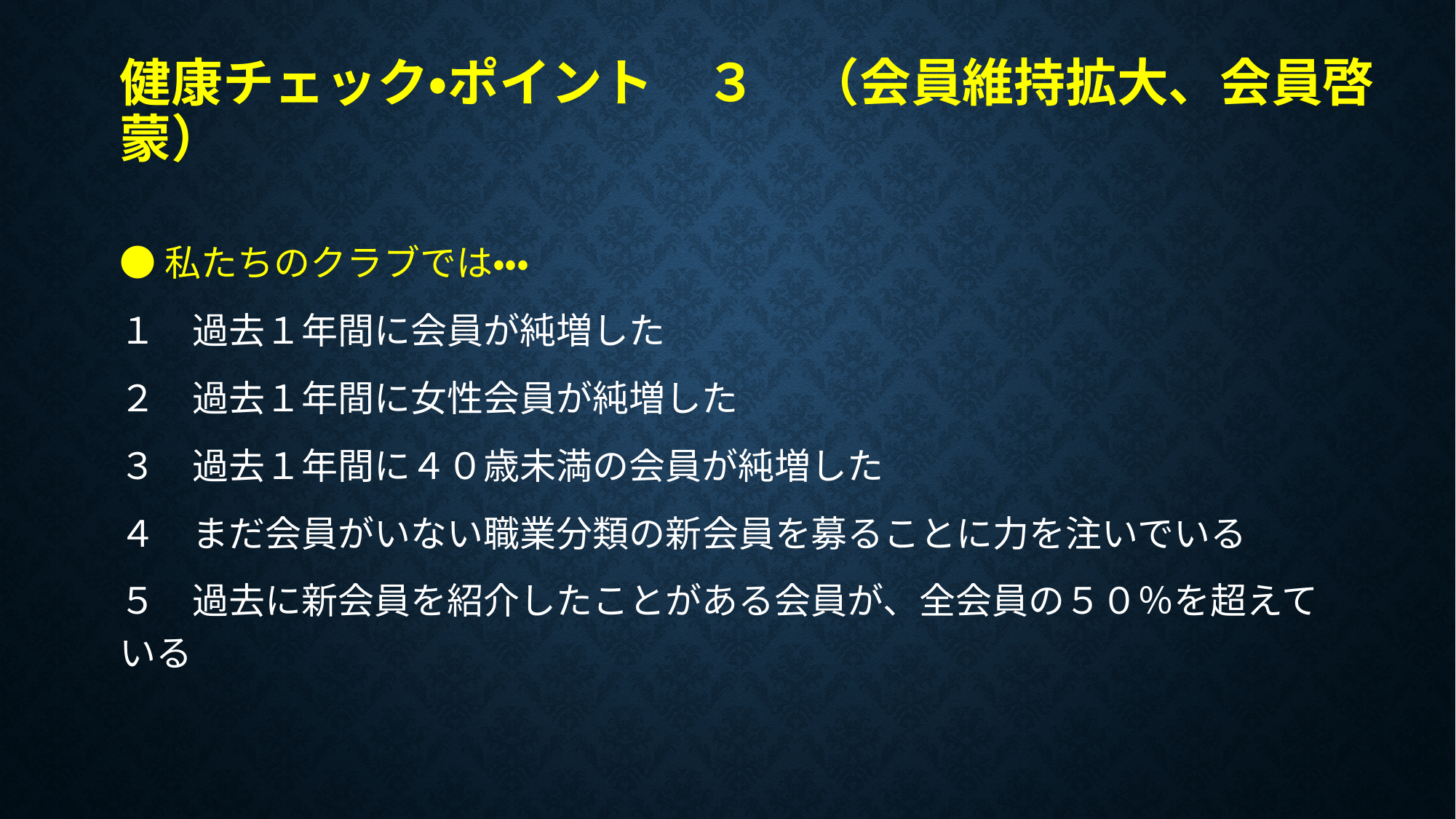

# 健康チェック・ポイント　３　（会員維持拡大、会員啓蒙）
●私たちのクラブでは・・・
１　過去１年間に会員が純増した
２　過去１年間に女性会員が純増した
３　過去１年間に４０歳未満の会員が純増した
４　まだ会員がいない職業分類の新会員を募ることに力を注いでいる
５　過去に新会員を紹介したことがある会員が、全会員の５０％を超えている